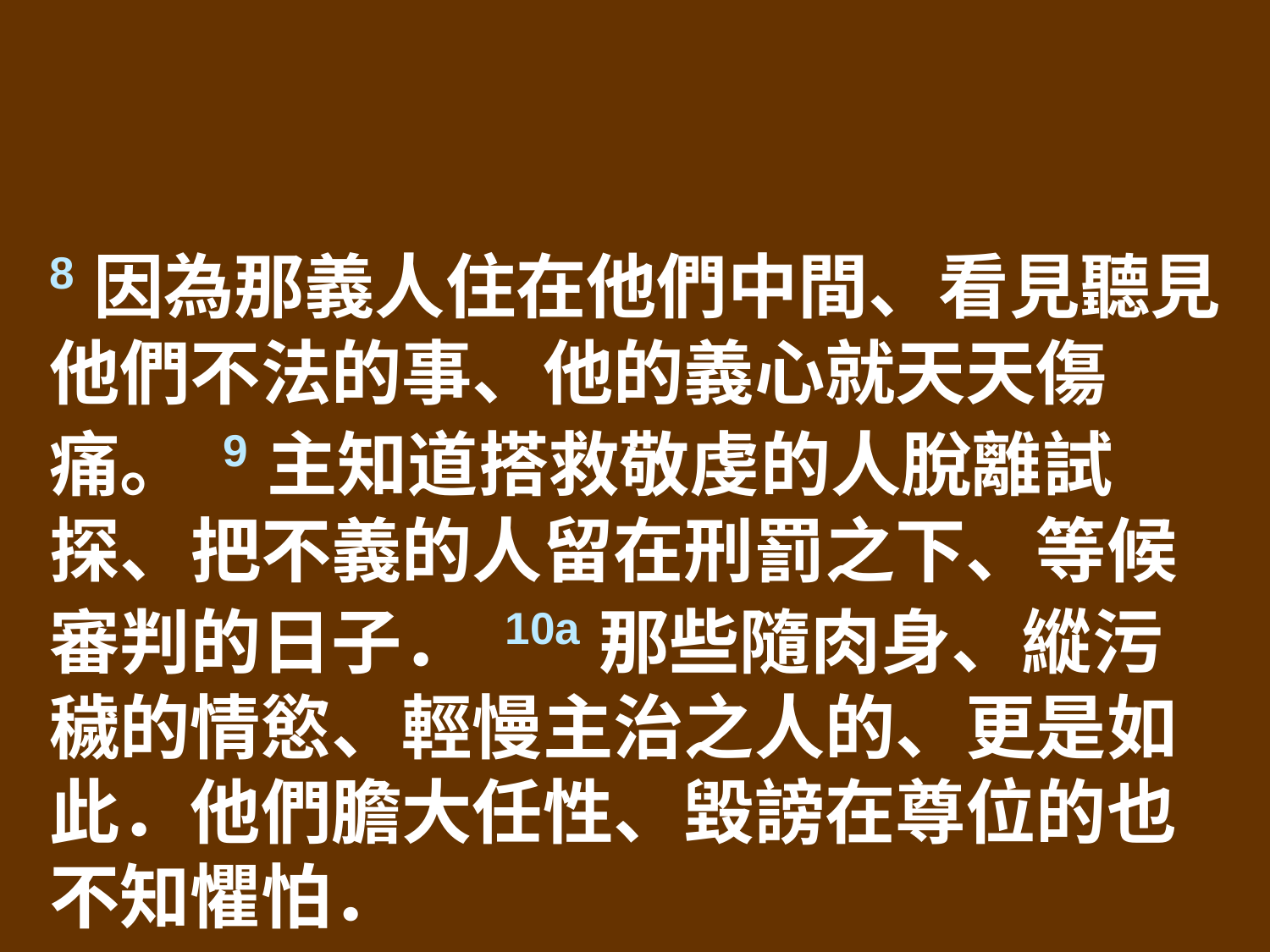

8因為那義人住在他們中間、看見聽見他們不法的事、他的義心就天天傷痛。 9主知道搭救敬虔的人脫離試探、把不義的人留在刑罰之下、等候審判的日子． 10a那些隨肉身、縱污穢的情慾、輕慢主治之人的、更是如此．他們膽大任性、毀謗在尊位的也不知懼怕．